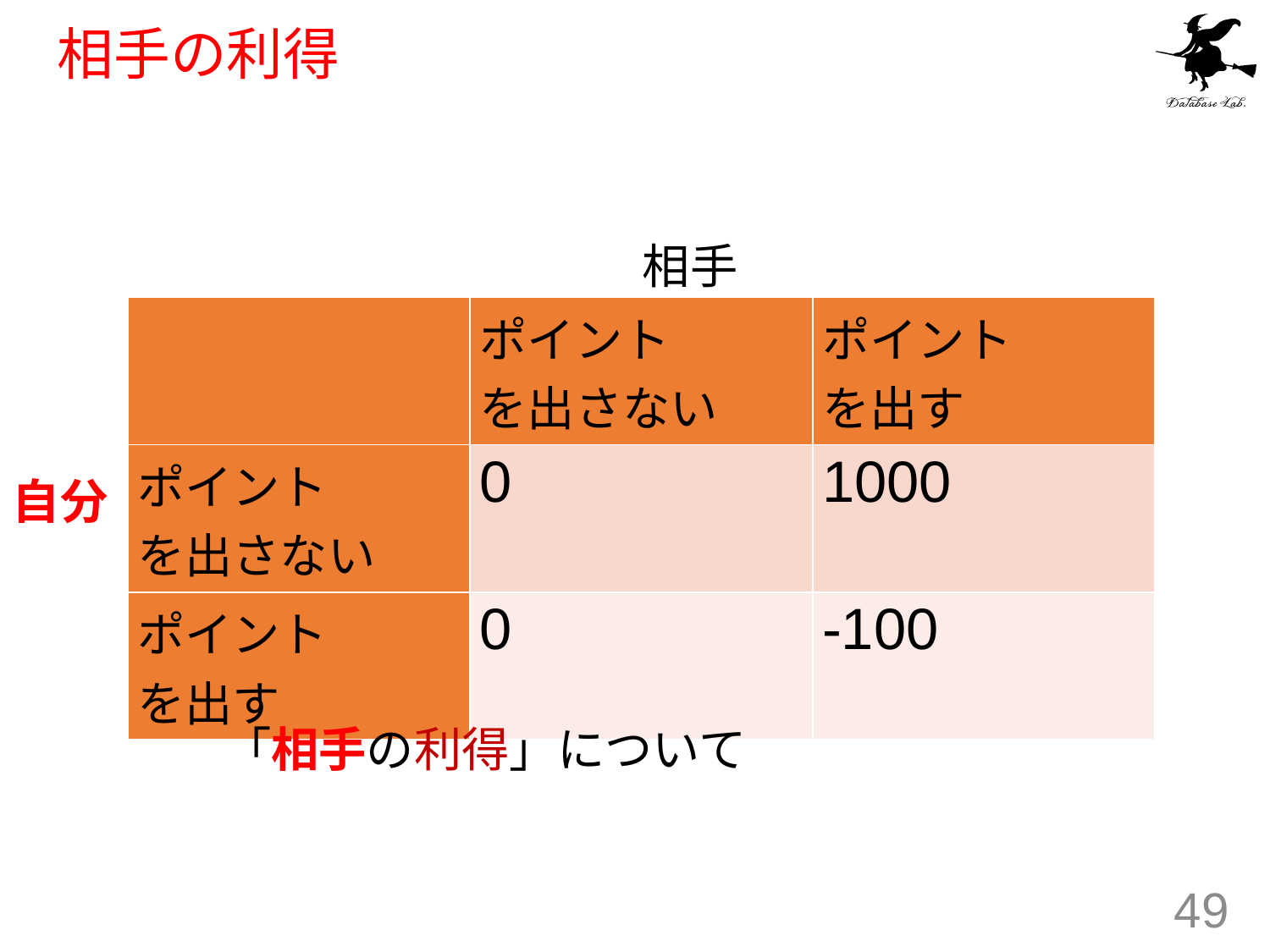

# 相手の利得

相手
|  | ポイント を出さない | ポイント を出す |
| --- | --- | --- |
| ポイント を出さない | 0 | 1000 |
| ポイント を出す | 0 | -100 |
自分
「相手の利得」について
49